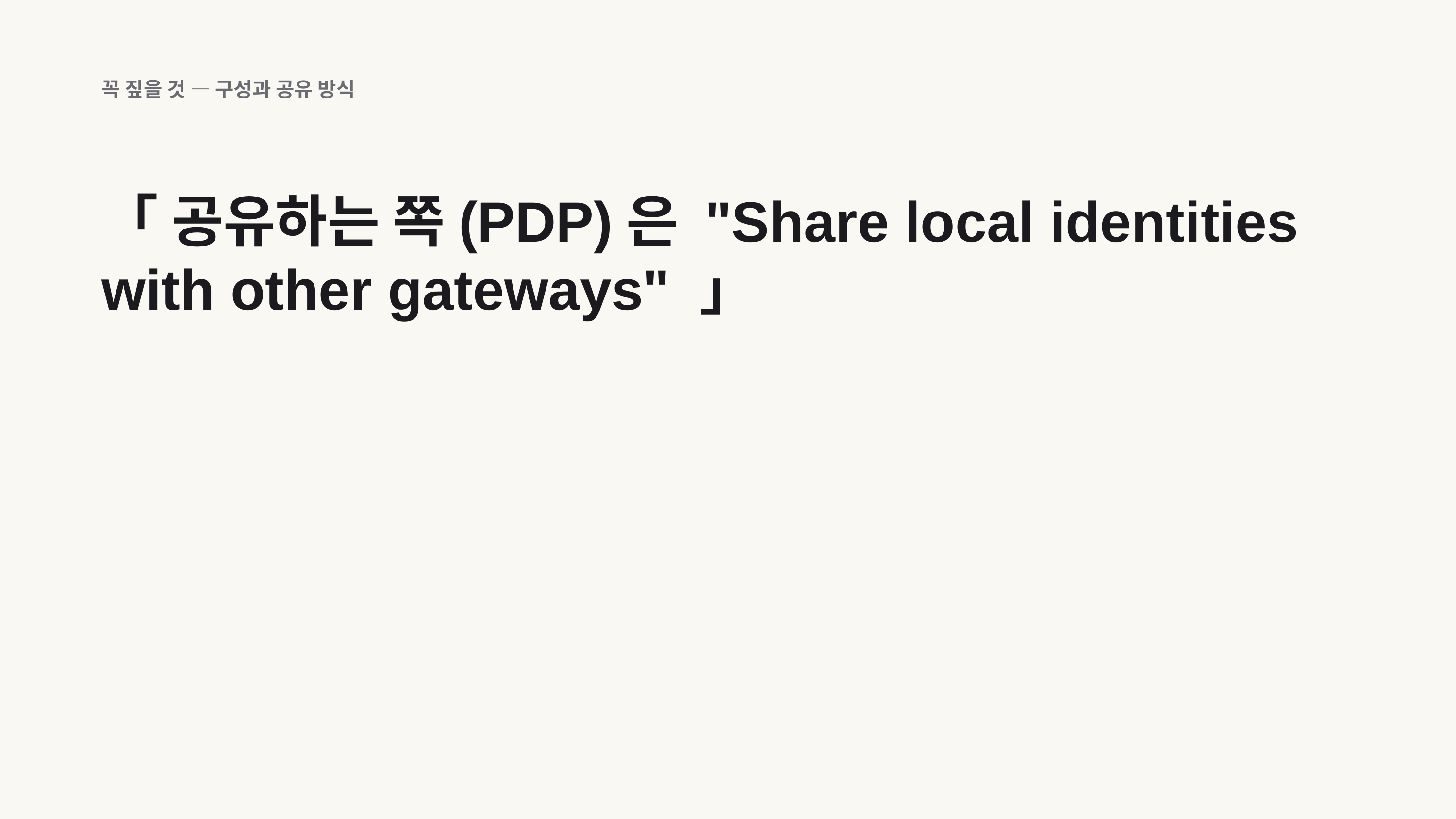

꼭 짚을 것 — 구성과 공유 방식
「 공유하는 쪽(PDP)은 "Share local identities with other gateways" 」